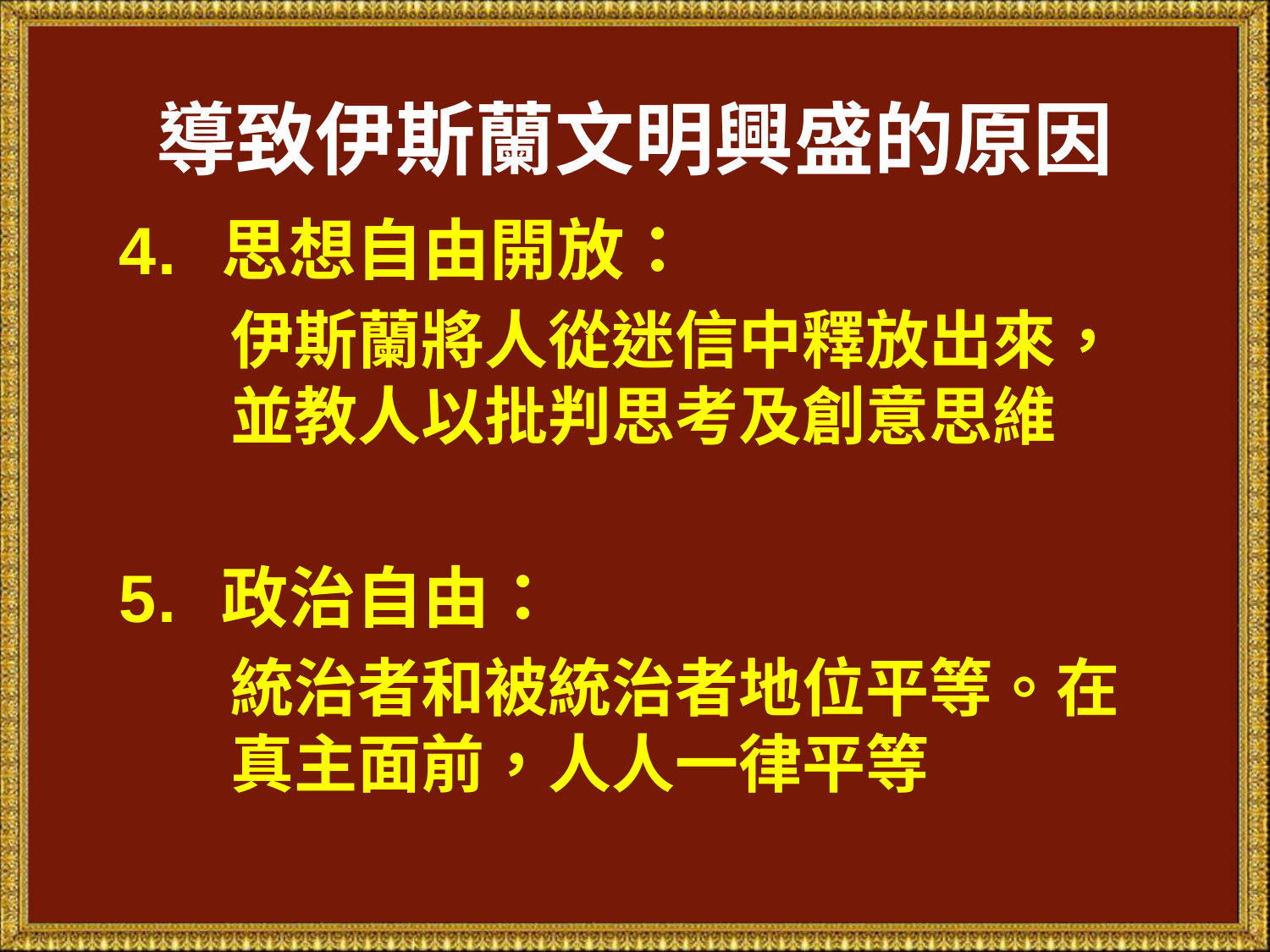

導致伊斯蘭文明興盛的原因
思想自由開放：
伊斯蘭將人從迷信中釋放出來，並教人以批判思考及創意思維

政治自由：
統治者和被統治者地位平等。在真主面前，人人一律平等